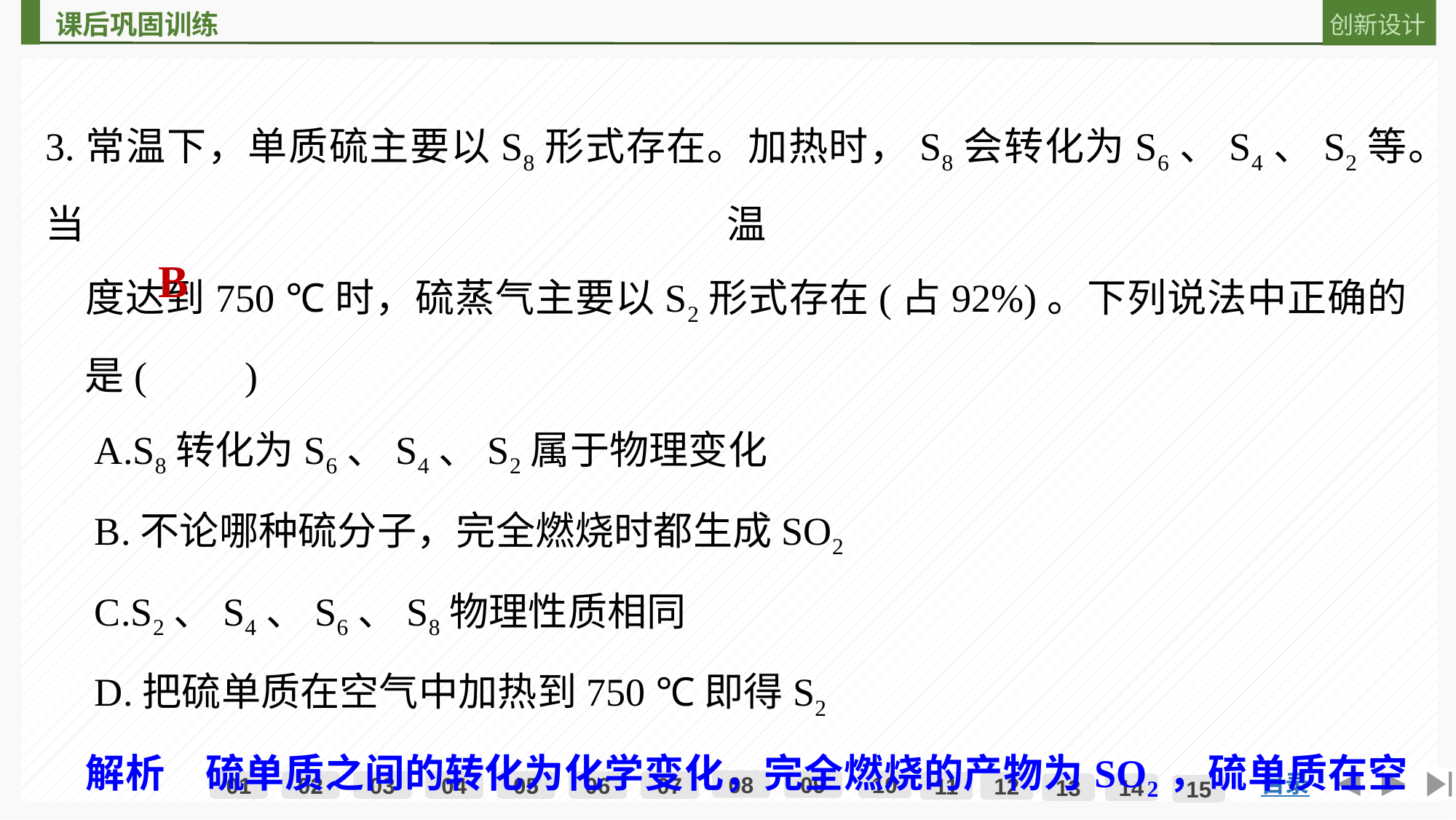

3.常温下，单质硫主要以S8形式存在。加热时，S8会转化为S6、S4、S2等。当温
　度达到750 ℃时，硫蒸气主要以S2形式存在(占92%)。下列说法中正确的
　是(　　)
　A.S8转化为S6、S4、S2属于物理变化
　B.不论哪种硫分子，完全燃烧时都生成SO2
　C.S2、S4、S6、S8物理性质相同
　D.把硫单质在空气中加热到750 ℃即得S2
　解析　硫单质之间的转化为化学变化，完全燃烧的产物为SO2，硫单质在空
　气中加热会燃烧生成SO2，不可能转化成S2。
B